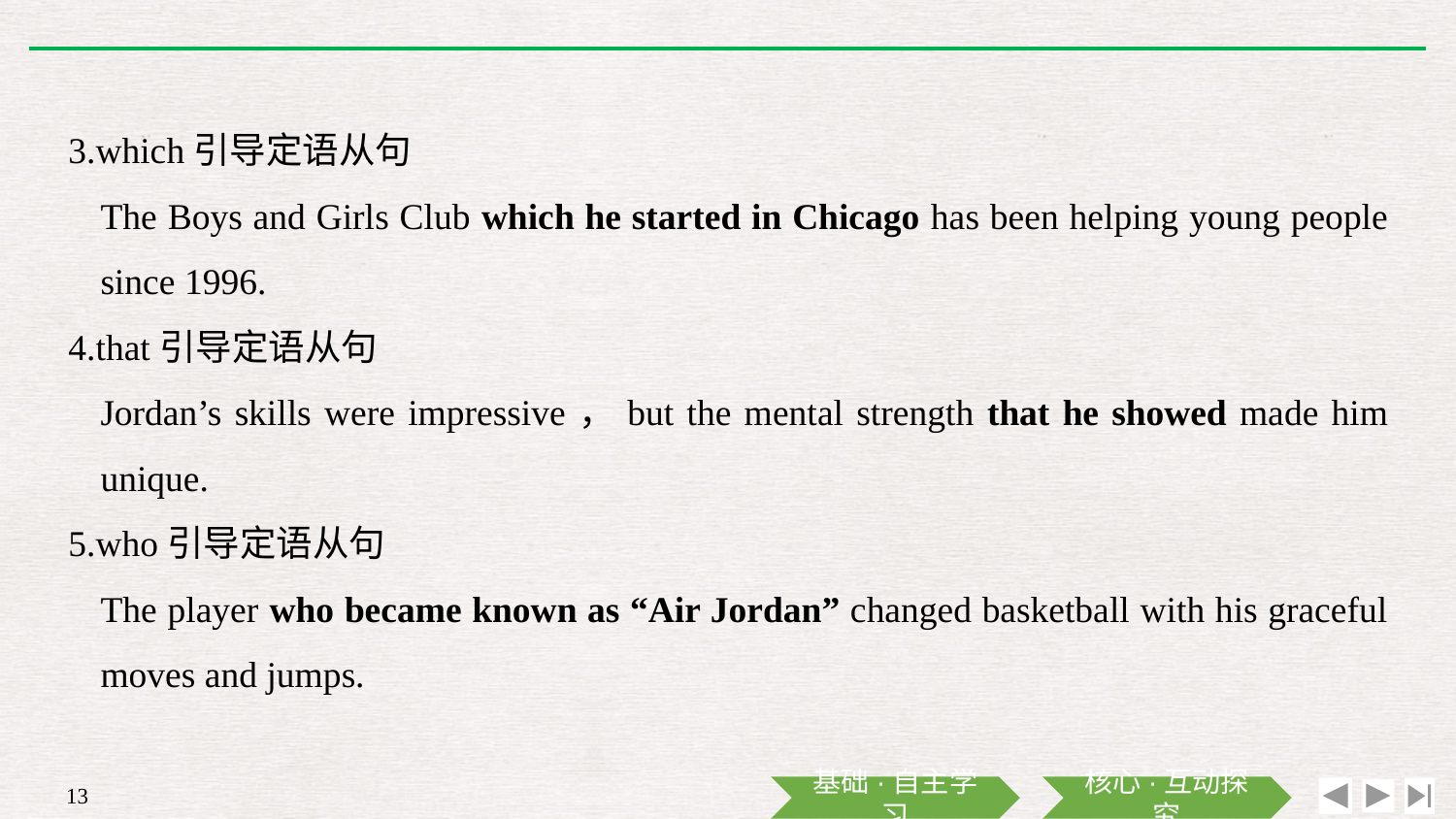

3.which引导定语从句
	The Boys and Girls Club which he started in Chicago has been helping young people since 1996.
4.that引导定语从句
	Jordan’s skills were impressive，but the mental strength that he showed made him unique.
5.who引导定语从句
	The player who became known as “Air Jordan” changed basketball with his graceful moves and jumps.